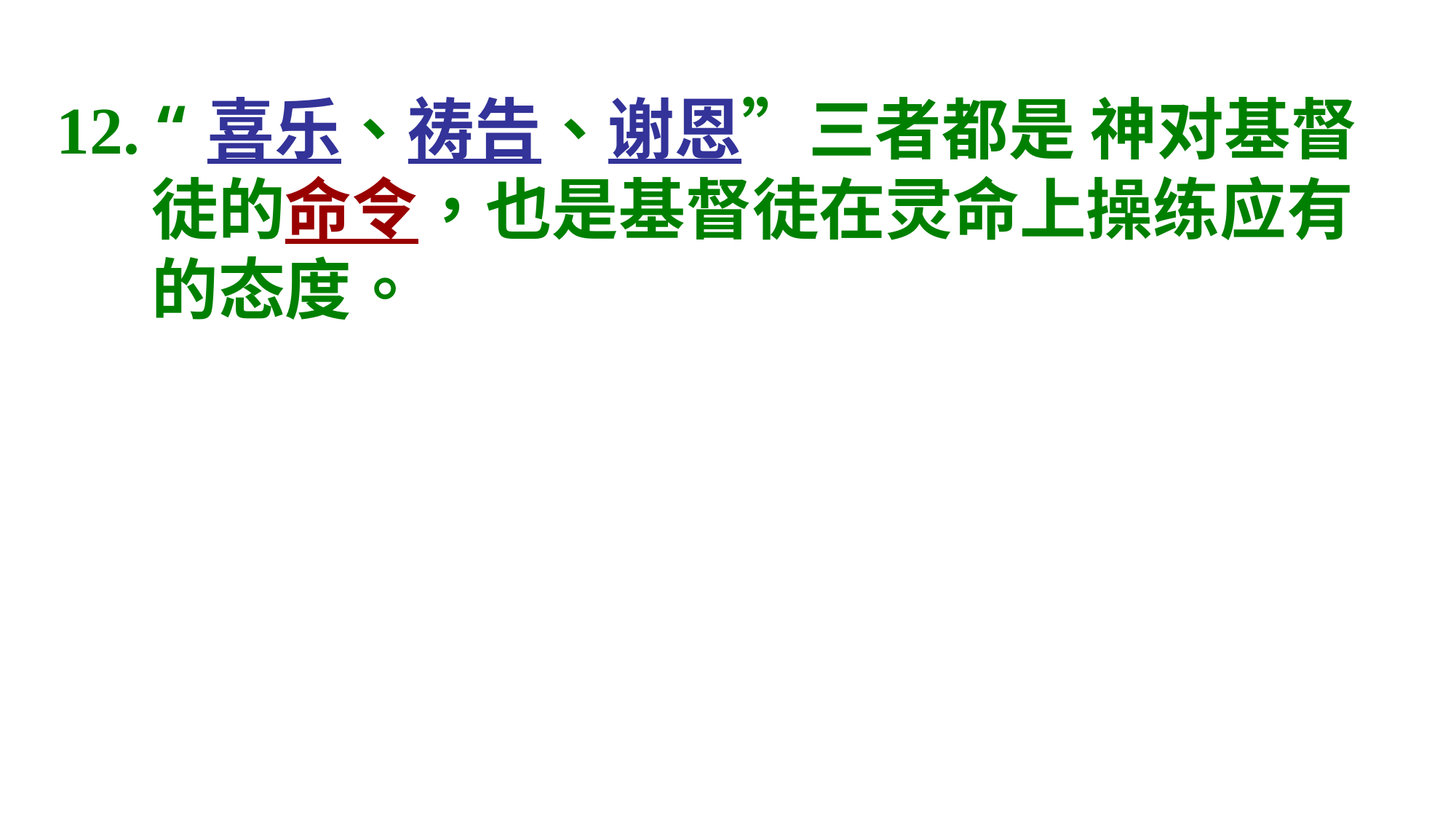

12.	“喜乐、祷告、谢恩”三者都是 神对基督徒的命令，也是基督徒在灵命上操练应有的态度。